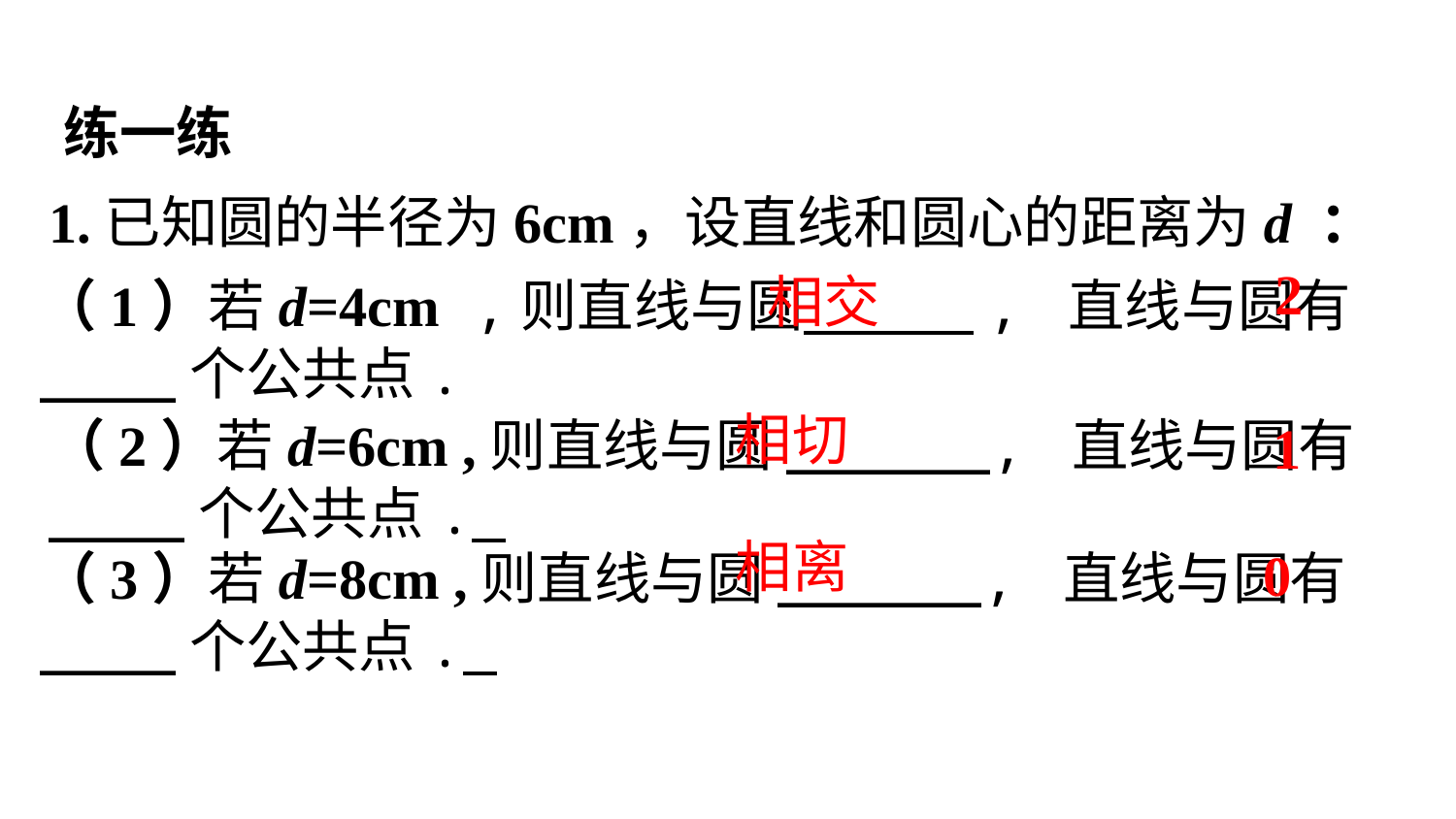

练一练
1.已知圆的半径为6cm，设直线和圆心的距离为d ：
（1）若d=4cm ,则直线与圆　　　, 直线与圆有____个公共点.
（2）若d=6cm ,则直线与圆______, 直线与圆有____个公共点.
（3）若d=8cm ,则直线与圆______, 直线与圆有____个公共点.
2
相交
相切
1
相离
0